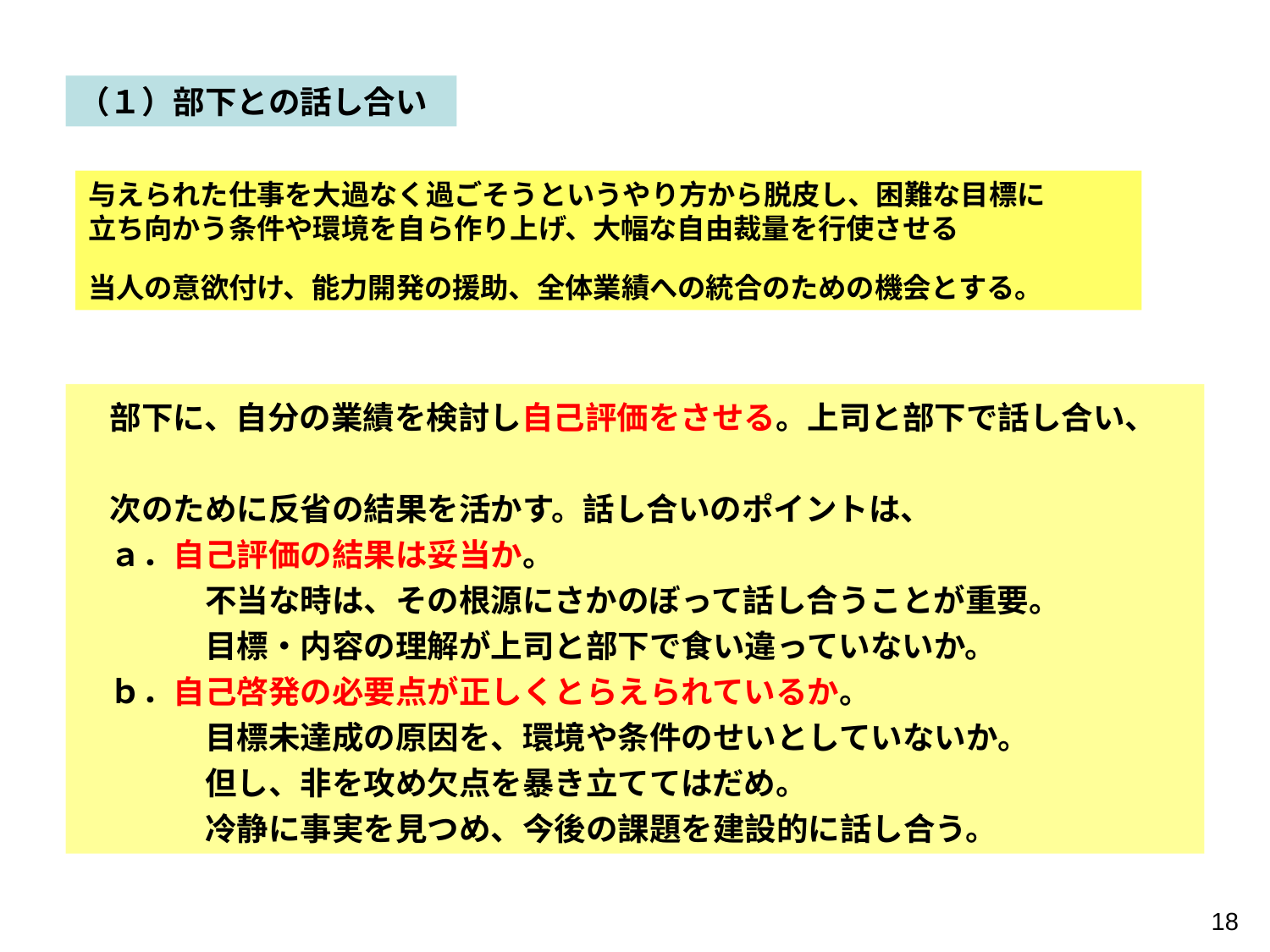

（１）部下との話し合い
与えられた仕事を大過なく過ごそうというやり方から脱皮し、困難な目標に
立ち向かう条件や環境を自ら作り上げ、大幅な自由裁量を行使させる

当人の意欲付け、能力開発の援助、全体業績への統合のための機会とする。
　部下に、自分の業績を検討し自己評価をさせる。上司と部下で話し合い、
　次のために反省の結果を活かす。話し合いのポイントは、
　ａ．自己評価の結果は妥当か。
　　　　不当な時は、その根源にさかのぼって話し合うことが重要。
　　　　目標・内容の理解が上司と部下で食い違っていないか。
　ｂ．自己啓発の必要点が正しくとらえられているか。
　　　　目標未達成の原因を、環境や条件のせいとしていないか。
　　　　但し、非を攻め欠点を暴き立ててはだめ。
　　　　冷静に事実を見つめ、今後の課題を建設的に話し合う。
18